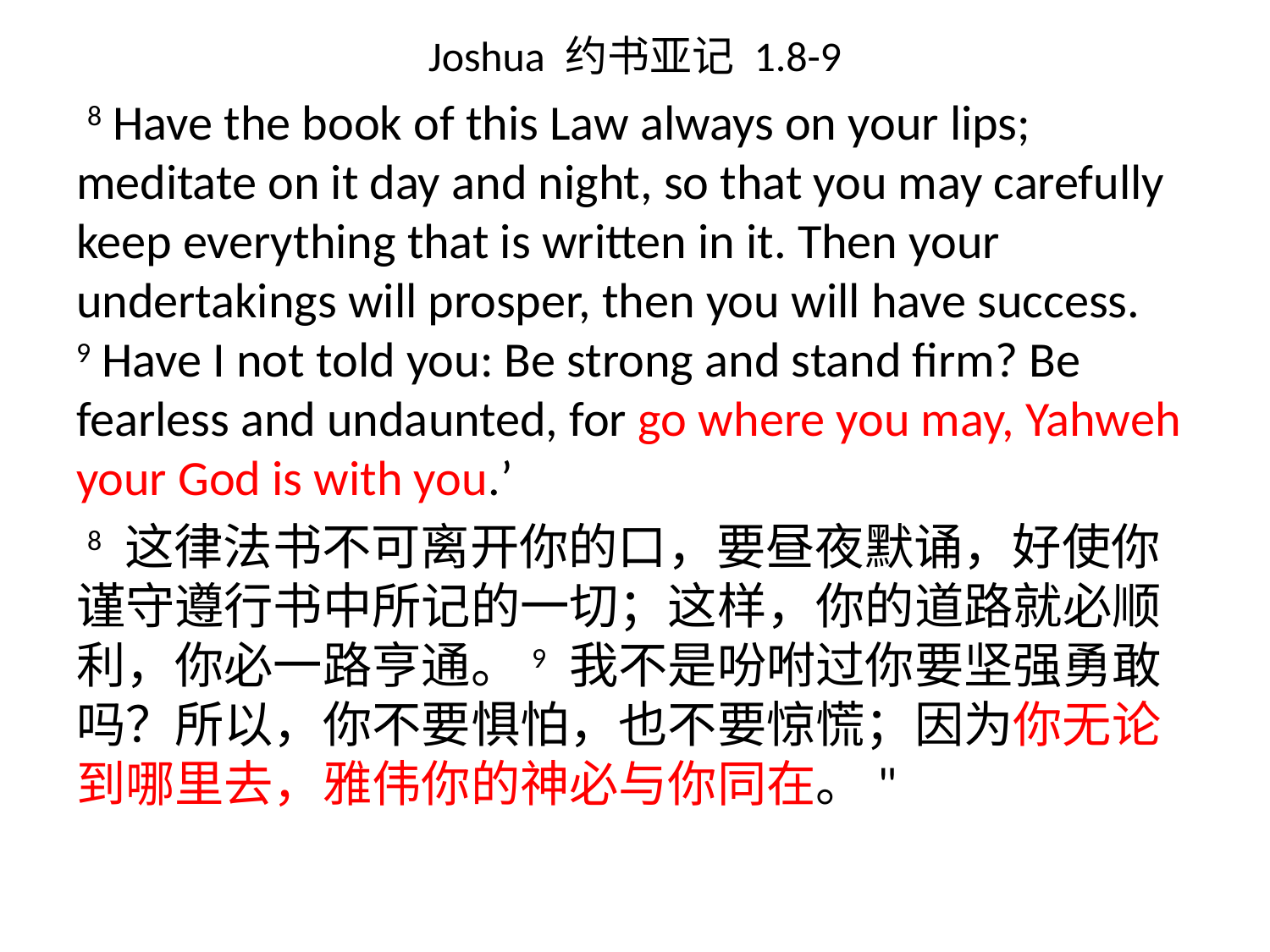

# Joshua 约书亚记 1.8-9
 8 Have the book of this Law always on your lips; meditate on it day and night, so that you may carefully keep everything that is written in it. Then your undertakings will prosper, then you will have success.    9 Have I not told you: Be strong and stand firm? Be fearless and undaunted, for go where you may, Yahweh your God is with you.’
 8 这律法书不可离开你的口，要昼夜默诵，好使你谨守遵行书中所记的一切；这样，你的道路就必顺利，你必一路亨通。9 我不是吩咐过你要坚强勇敢吗？所以，你不要惧怕，也不要惊慌；因为你无论到哪里去，雅伟你的神必与你同在。"